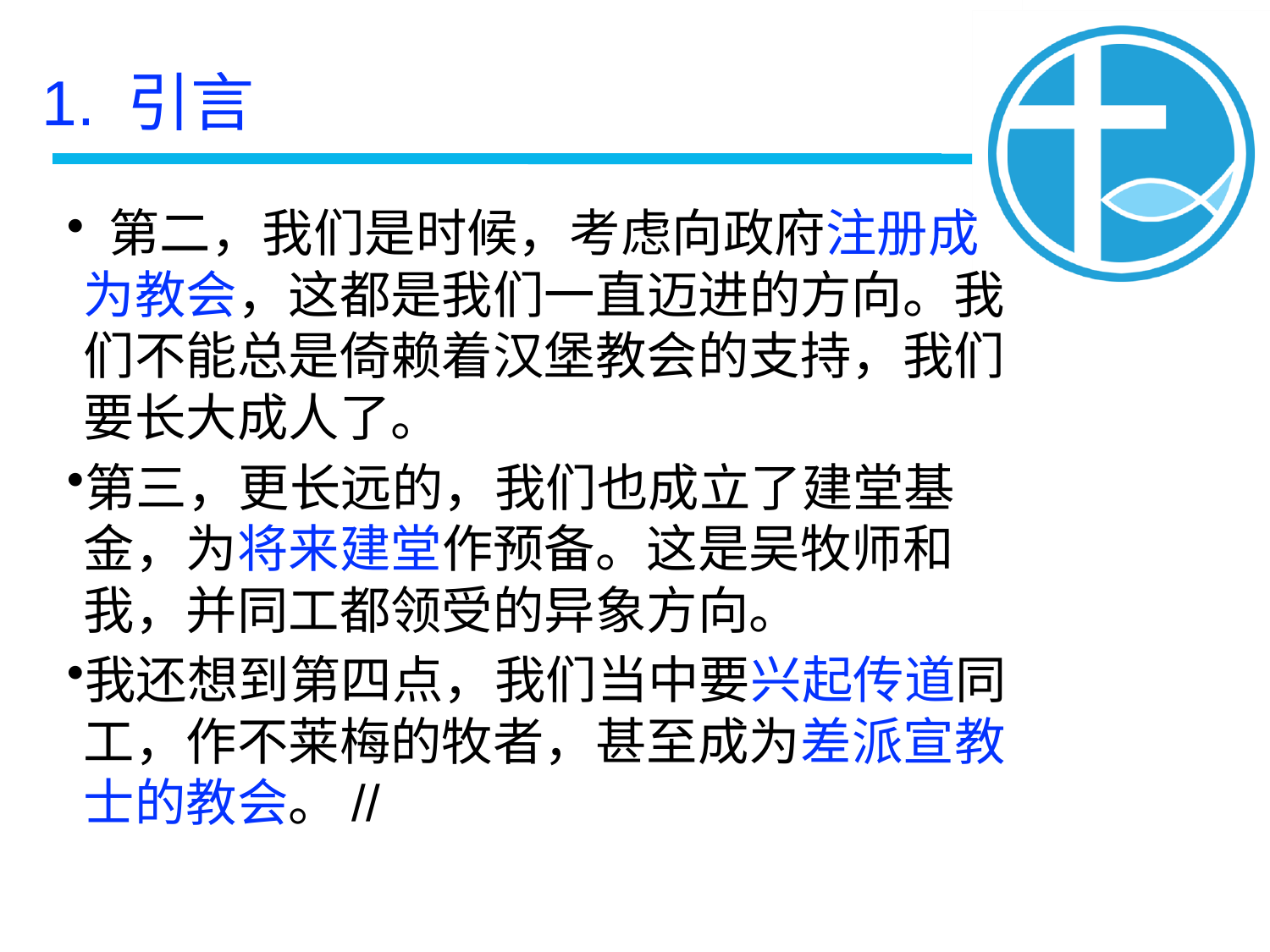

1. 引言
 第二，我们是时候，考虑向政府注册成为教会，这都是我们一直迈进的方向。我们不能总是倚赖着汉堡教会的支持，我们要长大成人了。
第三，更长远的，我们也成立了建堂基金，为将来建堂作预备。这是吴牧师和我，并同工都领受的异象方向。
我还想到第四点，我们当中要兴起传道同工，作不莱梅的牧者，甚至成为差派宣教士的教会。//